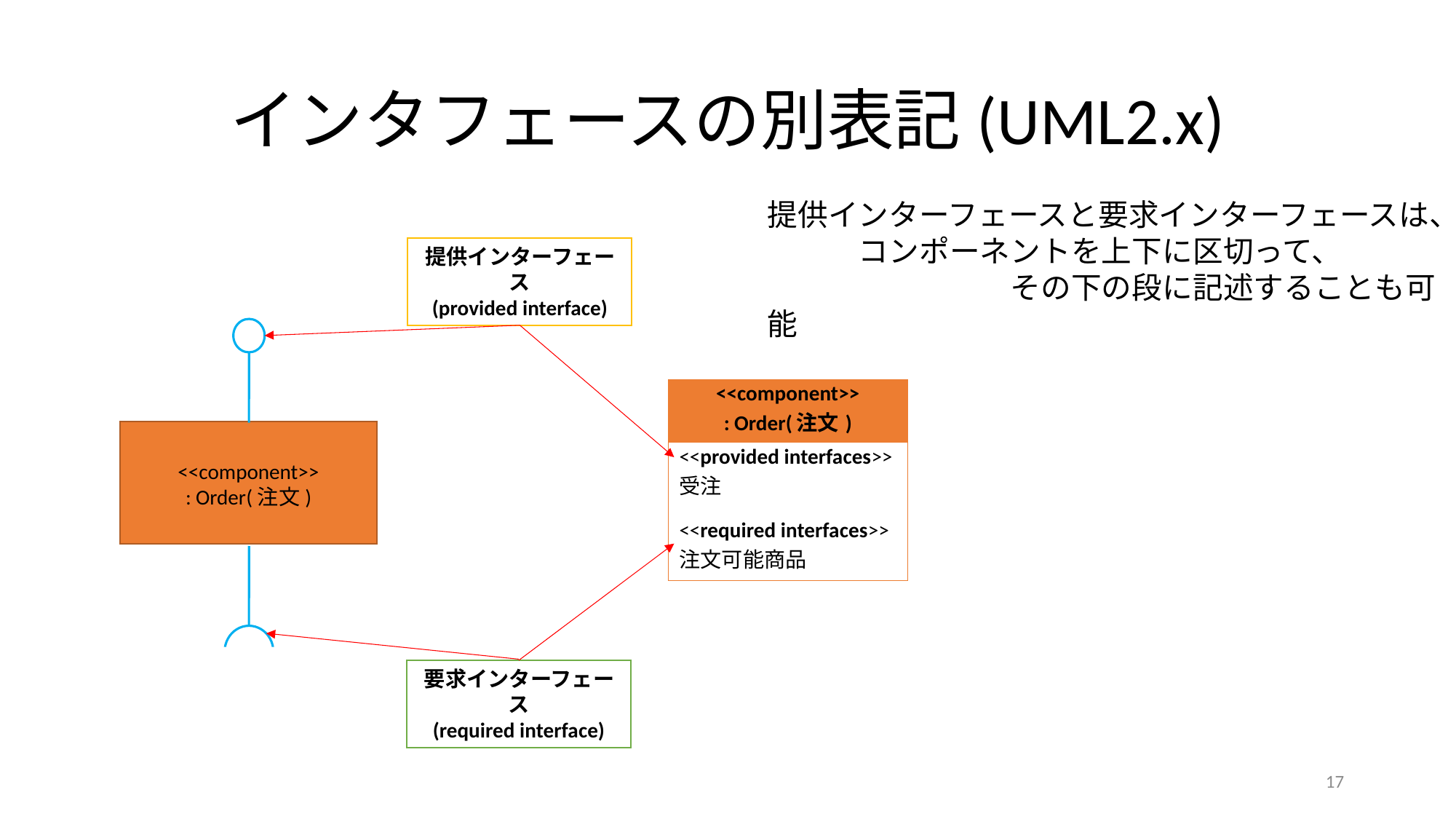

# インタフェースの別表記(UML2.x)
提供インターフェースと要求インターフェースは、　　　コンポーネントを上下に区切って、　　　　　　　　　　　その下の段に記述することも可能
提供インターフェース
(provided interface)

| <<component>> : Order(注文) |
| --- |
| <<provided interfaces>> 受注 <<required interfaces>> 注文可能商品 |

<<component>>
: Order(注文)

要求インターフェース
(required interface)
17